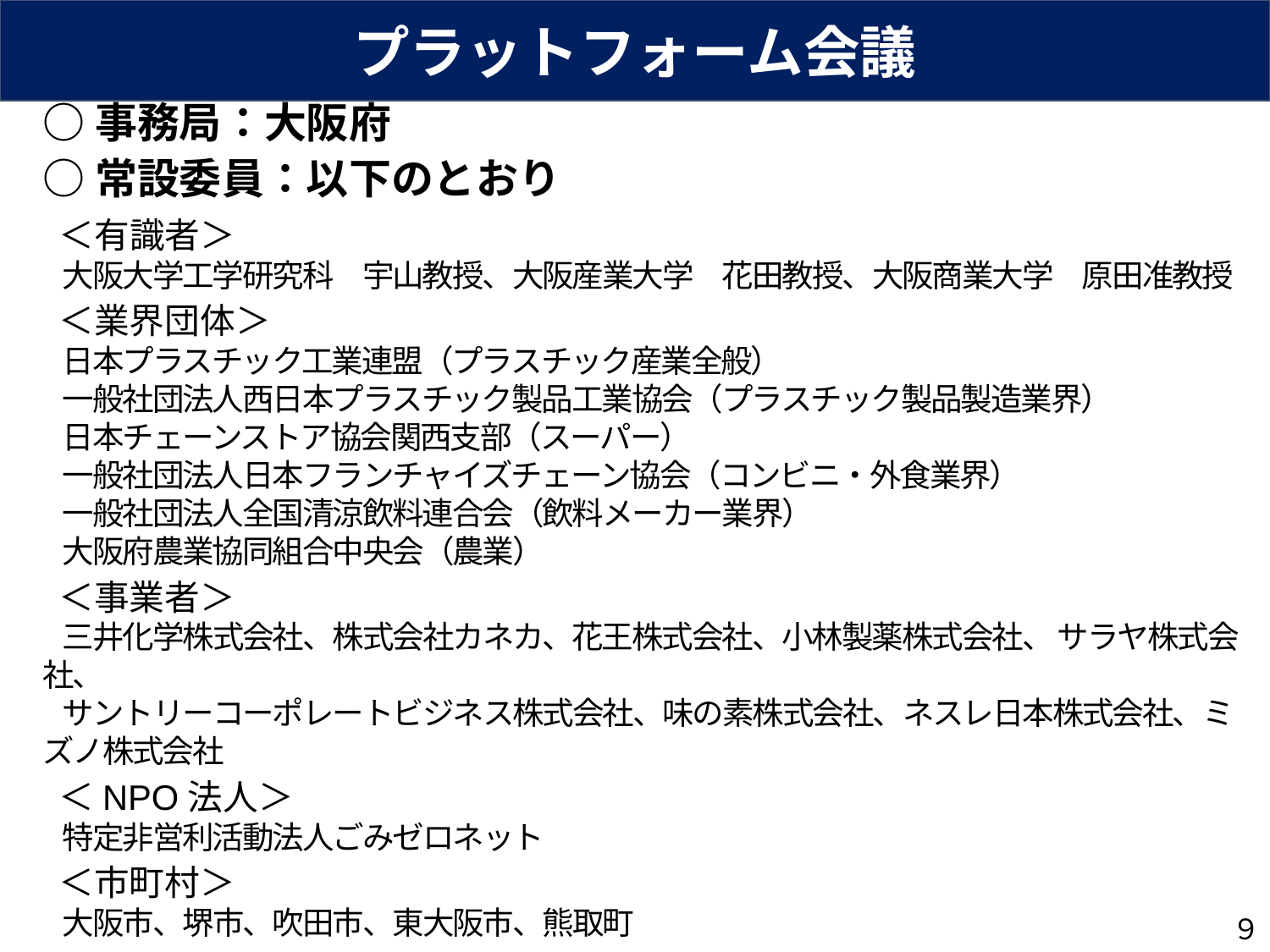

プラットフォーム会議
○事務局：大阪府
○常設委員：以下のとおり
 ＜有識者＞
  大阪大学工学研究科　宇山教授、大阪産業大学　花田教授、大阪商業大学　原田准教授
 ＜業界団体＞
  日本プラスチック工業連盟（プラスチック産業全般）
  一般社団法人西日本プラスチック製品工業協会（プラスチック製品製造業界）
  日本チェーンストア協会関西支部（スーパー）
  一般社団法人日本フランチャイズチェーン協会（コンビニ・外食業界）
  一般社団法人全国清涼飲料連合会（飲料メーカー業界）
  大阪府農業協同組合中央会（農業）
 ＜事業者＞
  三井化学株式会社、株式会社カネカ、花王株式会社、小林製薬株式会社、 サラヤ株式会社、
  サントリーコーポレートビジネス株式会社、味の素株式会社、ネスレ日本株式会社、ミズノ株式会社
 ＜NPO法人＞
  特定非営利活動法人ごみゼロネット
 ＜市町村＞
  大阪市、堺市、吹田市、東大阪市、熊取町
９